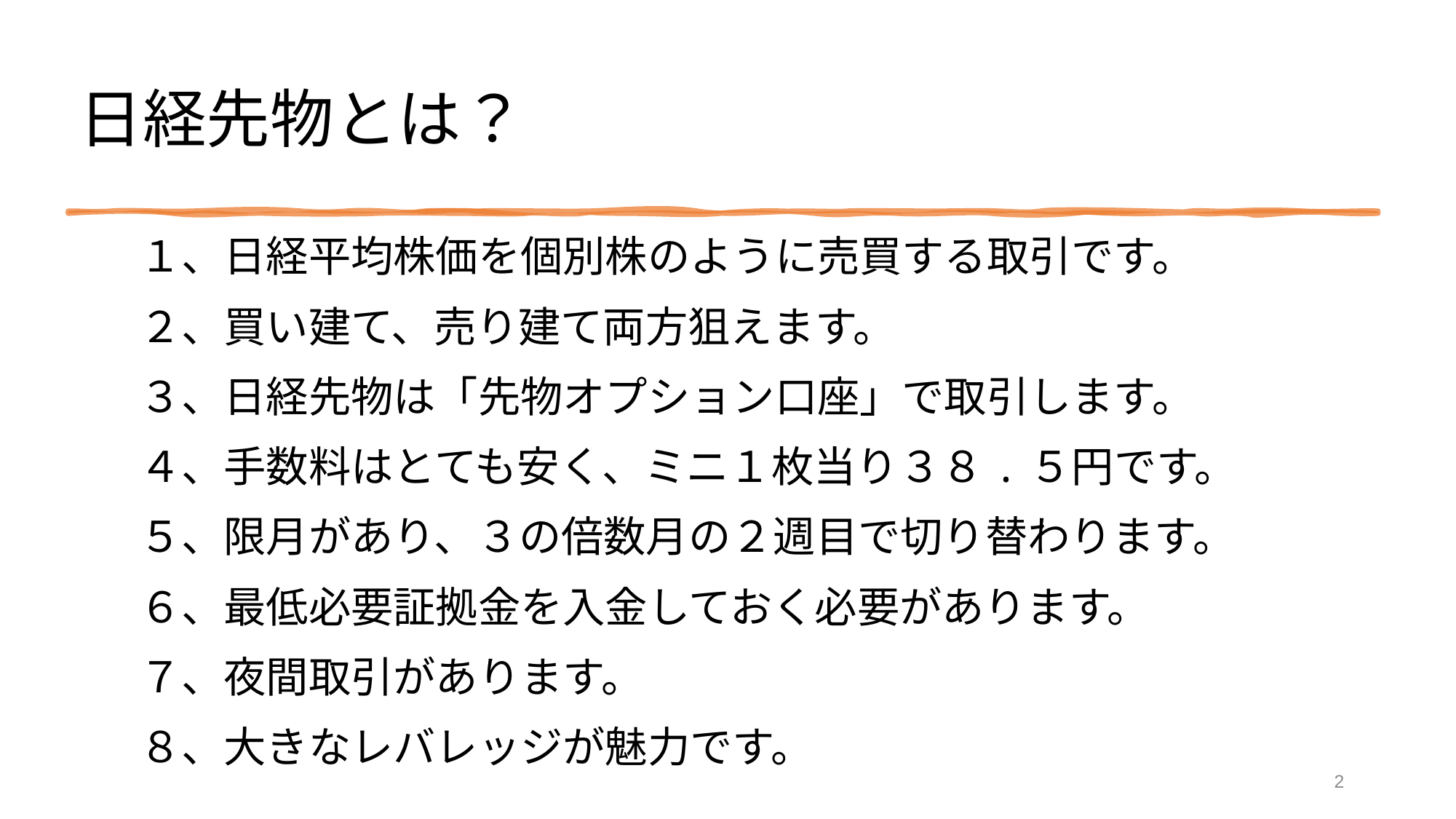

# 日経先物とは？

１、日経平均株価を個別株のように売買する取引です。
２、買い建て、売り建て両方狙えます。
３、日経先物は「先物オプション口座」で取引します。
４、手数料はとても安く、ミニ１枚当り３８.５円です。
５、限月があり、３の倍数月の２週目で切り替わります。
６、最低必要証拠金を入金しておく必要があります。
７、夜間取引があります。
８、大きなレバレッジが魅力です。
2